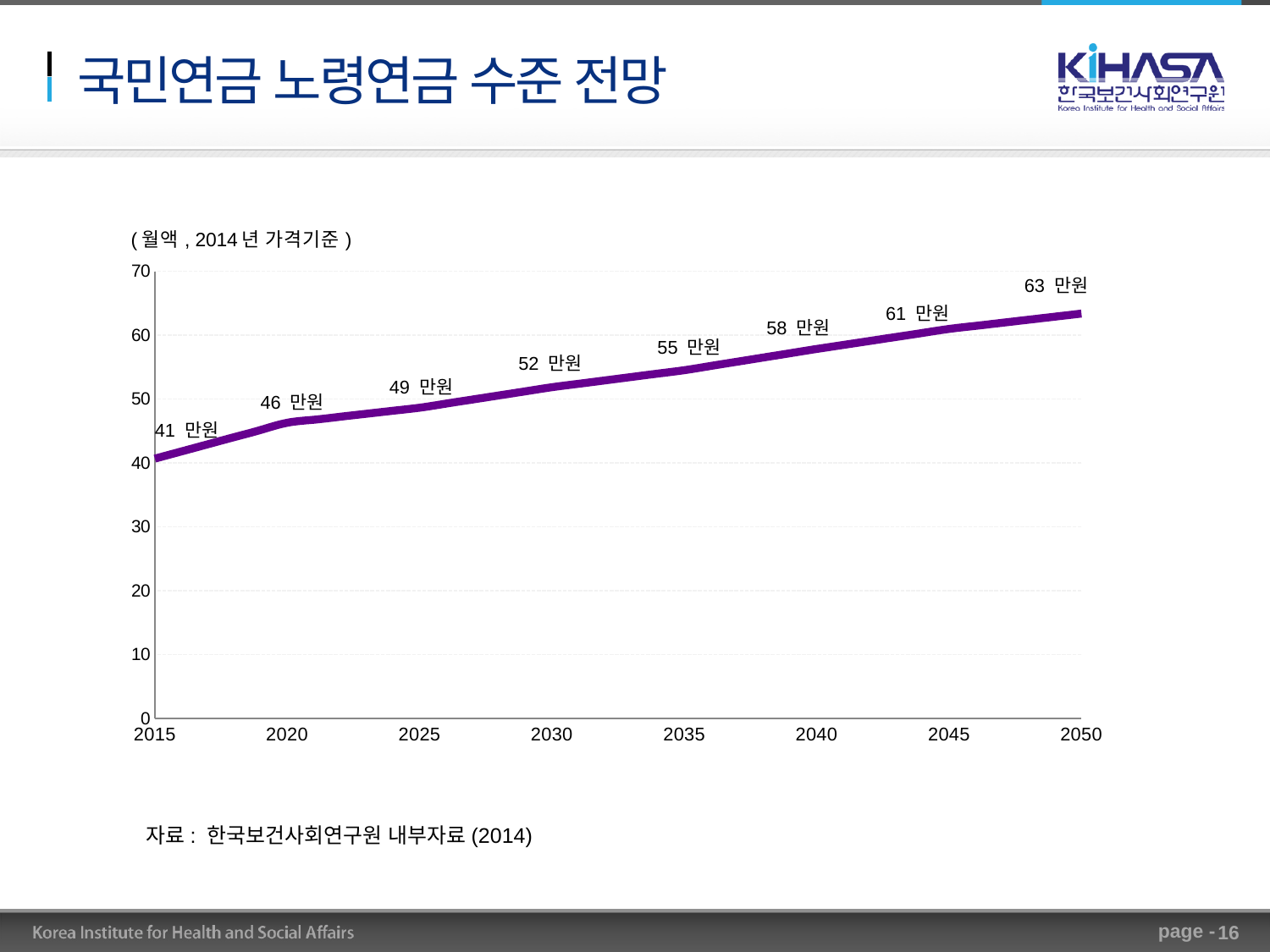

# 국민연금 노령연금 수준 전망

### Chart

| Category |  |
|---|---|
63 만원
61 만원
58 만원
55 만원
52 만원
49 만원
46 만원
41 만원
  자료: 한국보건사회연구원 내부자료(2014)
16